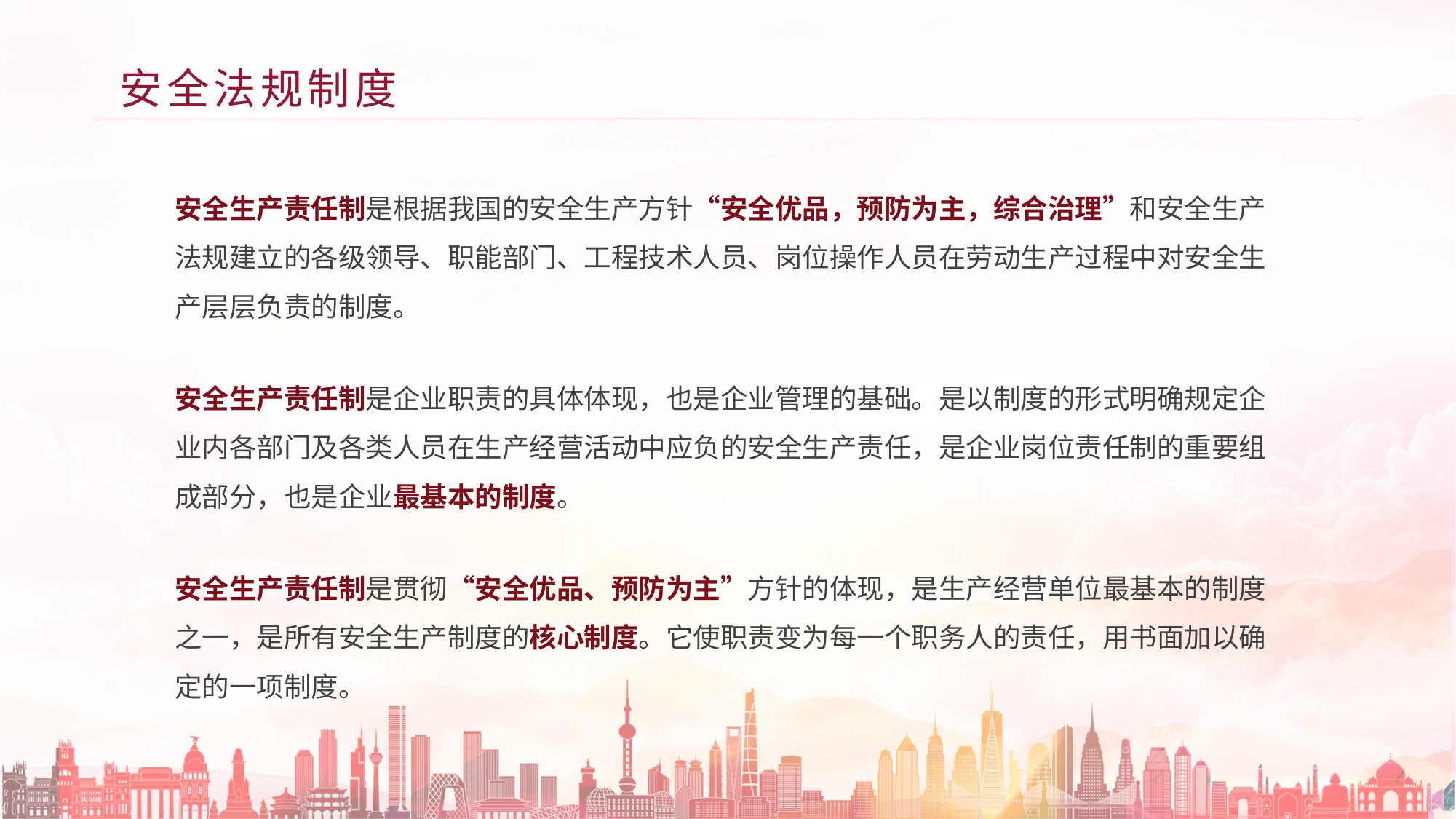

安全法规制度
安全生产责任制是根据我国的安全生产方针“安全优品，预防为主，综合治理”和安全生产法规建立的各级领导、职能部门、工程技术人员、岗位操作人员在劳动生产过程中对安全生产层层负责的制度。
安全生产责任制是企业职责的具体体现，也是企业管理的基础。是以制度的形式明确规定企业内各部门及各类人员在生产经营活动中应负的安全生产责任，是企业岗位责任制的重要组成部分，也是企业最基本的制度。
安全生产责任制是贯彻“安全优品、预防为主”方针的体现，是生产经营单位最基本的制度之一，是所有安全生产制度的核心制度。它使职责变为每一个职务人的责任，用书面加以确定的一项制度。